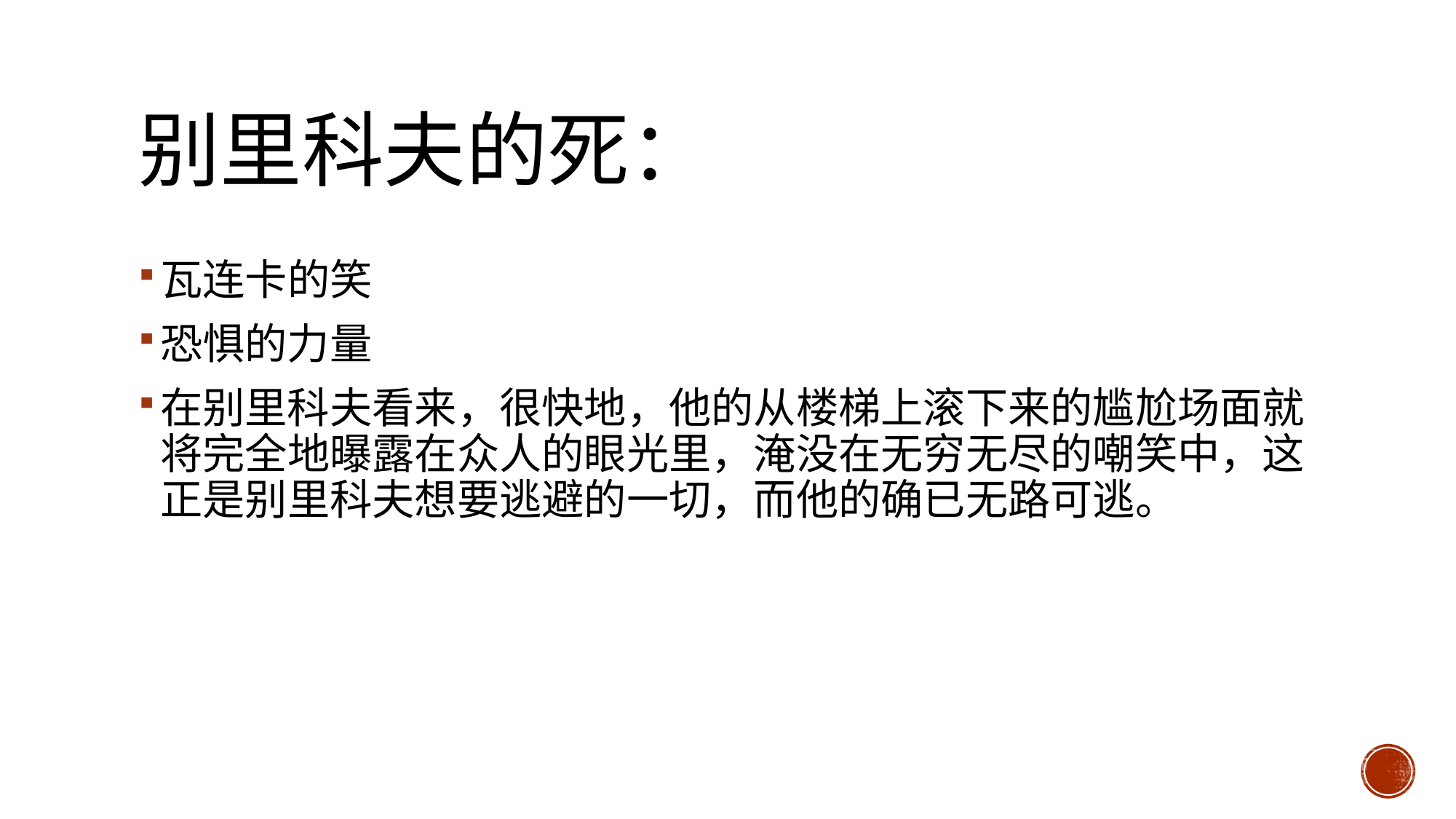

# 别里科夫的死：
瓦连卡的笑
恐惧的力量
在别里科夫看来，很快地，他的从楼梯上滚下来的尴尬场面就将完全地曝露在众人的眼光里，淹没在无穷无尽的嘲笑中，这正是别里科夫想要逃避的一切，而他的确已无路可逃。